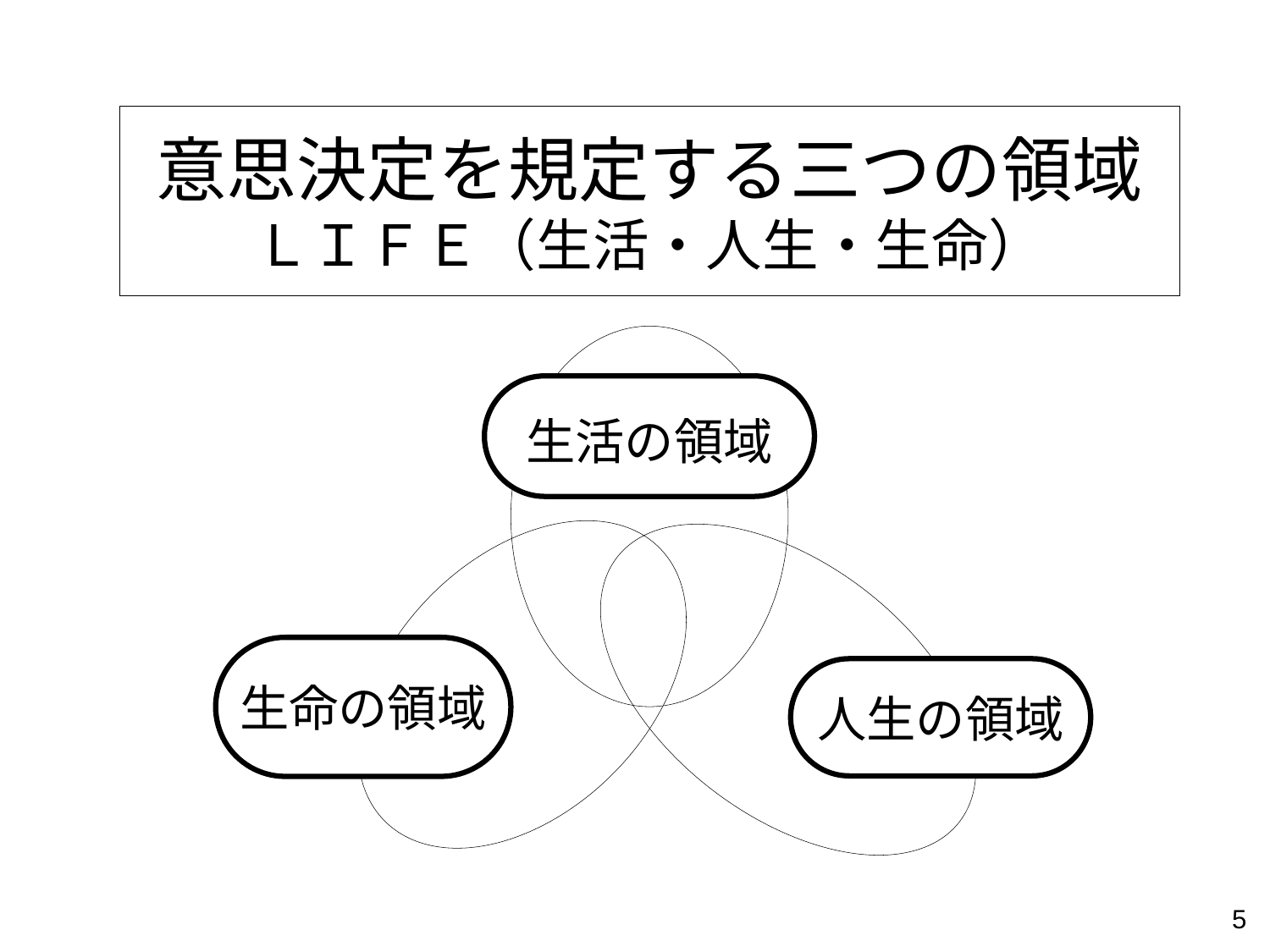

# 意思決定を規定する三つの領域 ＬＩＦＥ（生活・人生・生命）

生活の領域

生命の領域
人生の領域
5